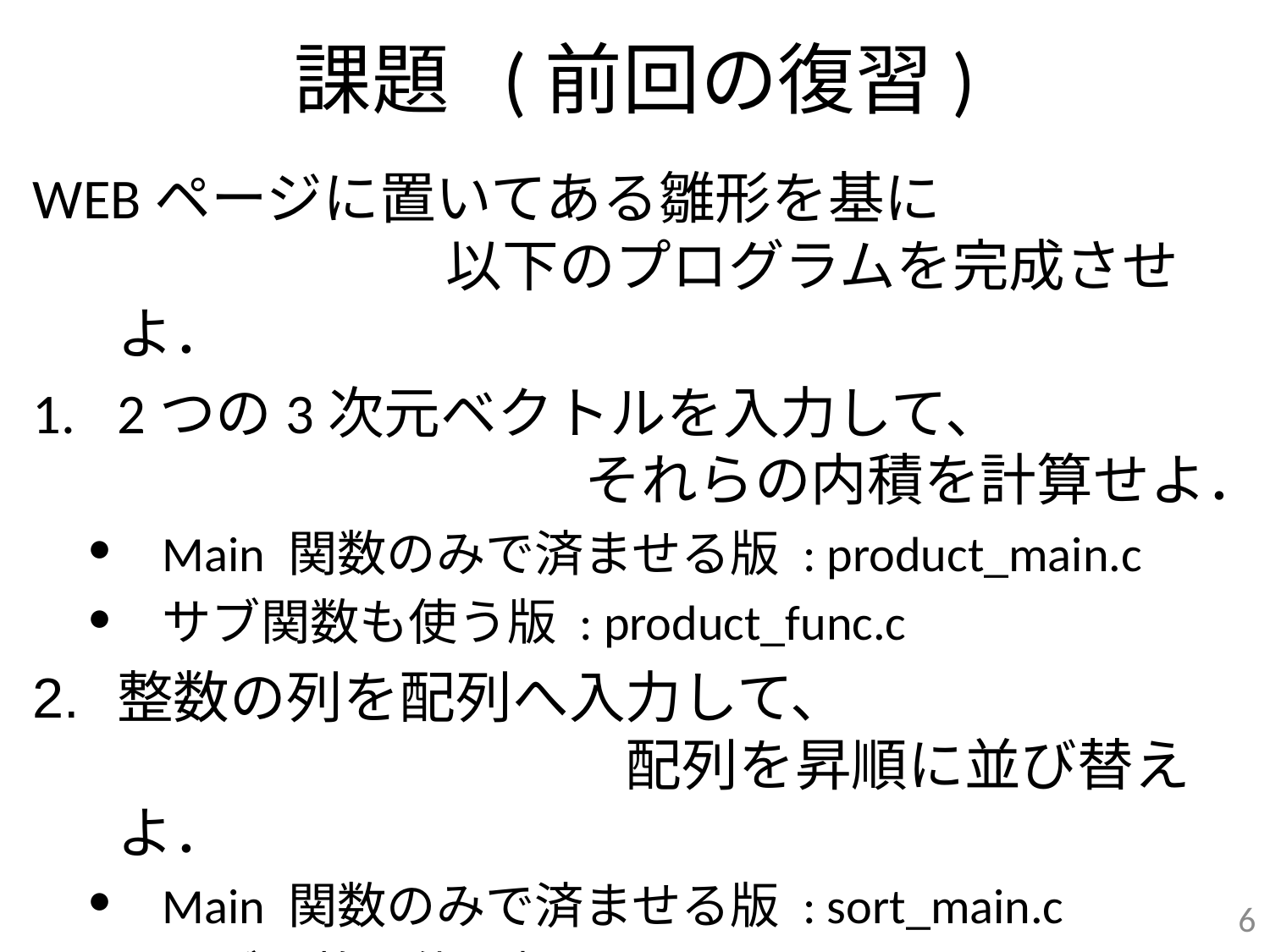

課題  (前回の復習)
WEBページに置いてある雛形を基に
                          以下のプログラムを完成させよ．
2つの3次元ベクトルを入力して、
                                     それらの内積を計算せよ．
Main 関数のみで済ませる版 : product_main.c
サブ関数も使う版 : product_func.c
整数の列を配列へ入力して、
　　　　　　　　　配列を昇順に並び替えよ．
Main 関数のみで済ませる版 : sort_main.c
サブ関数も使う版 : sort_func.c
6